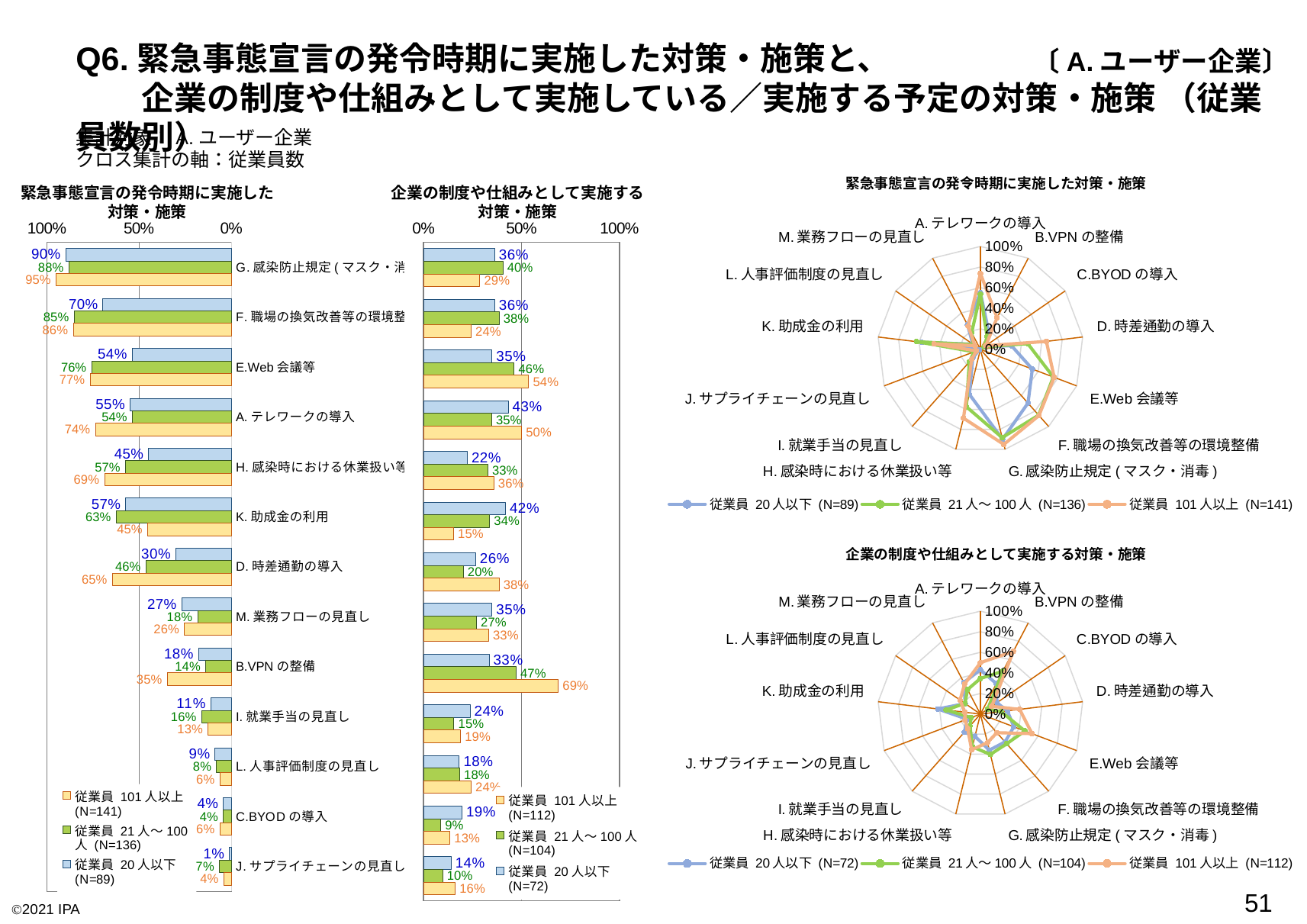

Q6.緊急事態宣言の発令時期に実施した対策・施策と、
　　企業の制度や仕組みとして実施している／実施する予定の対策・施策 （従業員数別）
〔A.ユーザー企業〕
集計対象：A.ユーザー企業
クロス集計の軸：従業員数

### Chart:

| Category | 従業員 20人以下 (N=89) | 従業員 21人～100人 (N=136) | 従業員 101人以上 (N=141) |
|---|---|---|---|
| A.テレワークの導入 | 0.550561797752809 | 0.5367647058823529 | 0.7375886524822695 |
| B.VPNの整備 | 0.1797752808988764 | 0.13970588235294118 | 0.3475177304964539 |
| C.BYODの導入 | 0.0449438202247191 | 0.04411764705882353 | 0.06382978723404255 |
| D.時差通勤の導入 | 0.30337078651685395 | 0.4632352941176471 | 0.6453900709219859 |
| E.Web会議等 | 0.5393258426966292 | 0.7573529411764706 | 0.7659574468085106 |
| F.職場の換気改善等の環境整備 | 0.6966292134831461 | 0.8529411764705882 | 0.8581560283687943 |
| G.感染防止規定(マスク・消毒) | 0.898876404494382 | 0.8823529411764706 | 0.950354609929078 |
| H.感染時における休業扱い等 | 0.449438202247191 | 0.5735294117647058 | 0.6879432624113475 |
| I.就業手当の見直し | 0.11235955056179775 | 0.16176470588235295 | 0.1276595744680851 |
| J.サプライチェーンの見直し | 0.011235955056179775 | 0.0661764705882353 | 0.0425531914893617 |
| K.助成金の利用 | 0.5730337078651685 | 0.625 | 0.45390070921985815 |
| L.人事評価制度の見直し | 0.0898876404494382 | 0.08088235294117647 | 0.06382978723404255 |
| M.業務フローの見直し | 0.2696629213483146 | 0.18382352941176472 | 0.2553191489361702 |
緊急事態宣言の発令時期に実施した
対策・施策
企業の制度や仕組みとして実施する
対策・施策

### Chart

| Category | 従業員 20人以下 (N=89) | 従業員 21人～100人 (N=136) | 従業員 101人以上 (N=141) |
|---|---|---|---|
| G.感染防止規定(マスク・消毒) | 0.898876404494382 | 0.8823529411764706 | 0.950354609929078 |
| F.職場の換気改善等の環境整備 | 0.6966292134831461 | 0.8529411764705882 | 0.8581560283687943 |
| E.Web会議等 | 0.5393258426966292 | 0.7573529411764706 | 0.7659574468085106 |
| A.テレワークの導入 | 0.550561797752809 | 0.5367647058823529 | 0.7375886524822695 |
| H.感染時における休業扱い等 | 0.449438202247191 | 0.5735294117647058 | 0.6879432624113475 |
| K.助成金の利用 | 0.5730337078651685 | 0.625 | 0.45390070921985815 |
| D.時差通勤の導入 | 0.30337078651685395 | 0.4632352941176471 | 0.6453900709219859 |
| M.業務フローの見直し | 0.2696629213483146 | 0.18382352941176472 | 0.2553191489361702 |
| B.VPNの整備 | 0.1797752808988764 | 0.13970588235294118 | 0.3475177304964539 |
| I.就業手当の見直し | 0.11235955056179775 | 0.16176470588235295 | 0.1276595744680851 |
| L.人事評価制度の見直し | 0.0898876404494382 | 0.08088235294117647 | 0.06382978723404255 |
| C.BYODの導入 | 0.0449438202247191 | 0.04411764705882353 | 0.06382978723404255 |
| J.サプライチェーンの見直し | 0.011235955056179775 | 0.0661764705882353 | 0.0425531914893617 |

### Chart

| Category | 従業員 20人以下 (N=72) | 従業員 21人～100人 (N=104) | 従業員 101人以上 (N=112) |
|---|---|---|---|
| G.感染防止規定(マスク・消毒) | 0.3611111111111111 | 0.40384615384615385 | 0.2857142857142857 |
| F.職場の換気改善等の環境整備 | 0.3611111111111111 | 0.38461538461538464 | 0.24107142857142858 |
| E.Web会議等 | 0.3472222222222222 | 0.46153846153846156 | 0.5357142857142857 |
| A.テレワークの導入 | 0.4305555555555556 | 0.34615384615384615 | 0.5 |
| H.感染時における休業扱い等 | 0.2222222222222222 | 0.3269230769230769 | 0.35714285714285715 |
| K.助成金の利用 | 0.4166666666666667 | 0.33653846153846156 | 0.15178571428571427 |
| D.時差通勤の導入 | 0.2638888888888889 | 0.20192307692307693 | 0.38392857142857145 |
| M.業務フローの見直し | 0.3472222222222222 | 0.2692307692307692 | 0.33035714285714285 |
| B.VPNの整備 | 0.3333333333333333 | 0.47115384615384615 | 0.6875 |
| I.就業手当の見直し | 0.2361111111111111 | 0.15384615384615385 | 0.1875 |
| L.人事評価制度の見直し | 0.18055555555555555 | 0.18269230769230768 | 0.24107142857142858 |
| C.BYODの導入 | 0.19444444444444445 | 0.08653846153846154 | 0.13392857142857142 |
| J.サプライチェーンの見直し | 0.1388888888888889 | 0.09615384615384616 | 0.16071428571428573 |

### Chart:

| Category | 従業員 20人以下 (N=72) | 従業員 21人～100人 (N=104) | 従業員 101人以上 (N=112) |
|---|---|---|---|
| A.テレワークの導入 | 0.4305555555555556 | 0.34615384615384615 | 0.5 |
| B.VPNの整備 | 0.3333333333333333 | 0.47115384615384615 | 0.6875 |
| C.BYODの導入 | 0.19444444444444445 | 0.08653846153846154 | 0.13392857142857142 |
| D.時差通勤の導入 | 0.2638888888888889 | 0.20192307692307693 | 0.38392857142857145 |
| E.Web会議等 | 0.3472222222222222 | 0.46153846153846156 | 0.5357142857142857 |
| F.職場の換気改善等の環境整備 | 0.3611111111111111 | 0.38461538461538464 | 0.24107142857142858 |
| G.感染防止規定(マスク・消毒) | 0.3611111111111111 | 0.40384615384615385 | 0.2857142857142857 |
| H.感染時における休業扱い等 | 0.2222222222222222 | 0.3269230769230769 | 0.35714285714285715 |
| I.就業手当の見直し | 0.2361111111111111 | 0.15384615384615385 | 0.1875 |
| J.サプライチェーンの見直し | 0.1388888888888889 | 0.09615384615384616 | 0.16071428571428573 |
| K.助成金の利用 | 0.4166666666666667 | 0.33653846153846156 | 0.15178571428571427 |
| L.人事評価制度の見直し | 0.18055555555555555 | 0.18269230769230768 | 0.24107142857142858 |
| M.業務フローの見直し | 0.3472222222222222 | 0.2692307692307692 | 0.33035714285714285 |